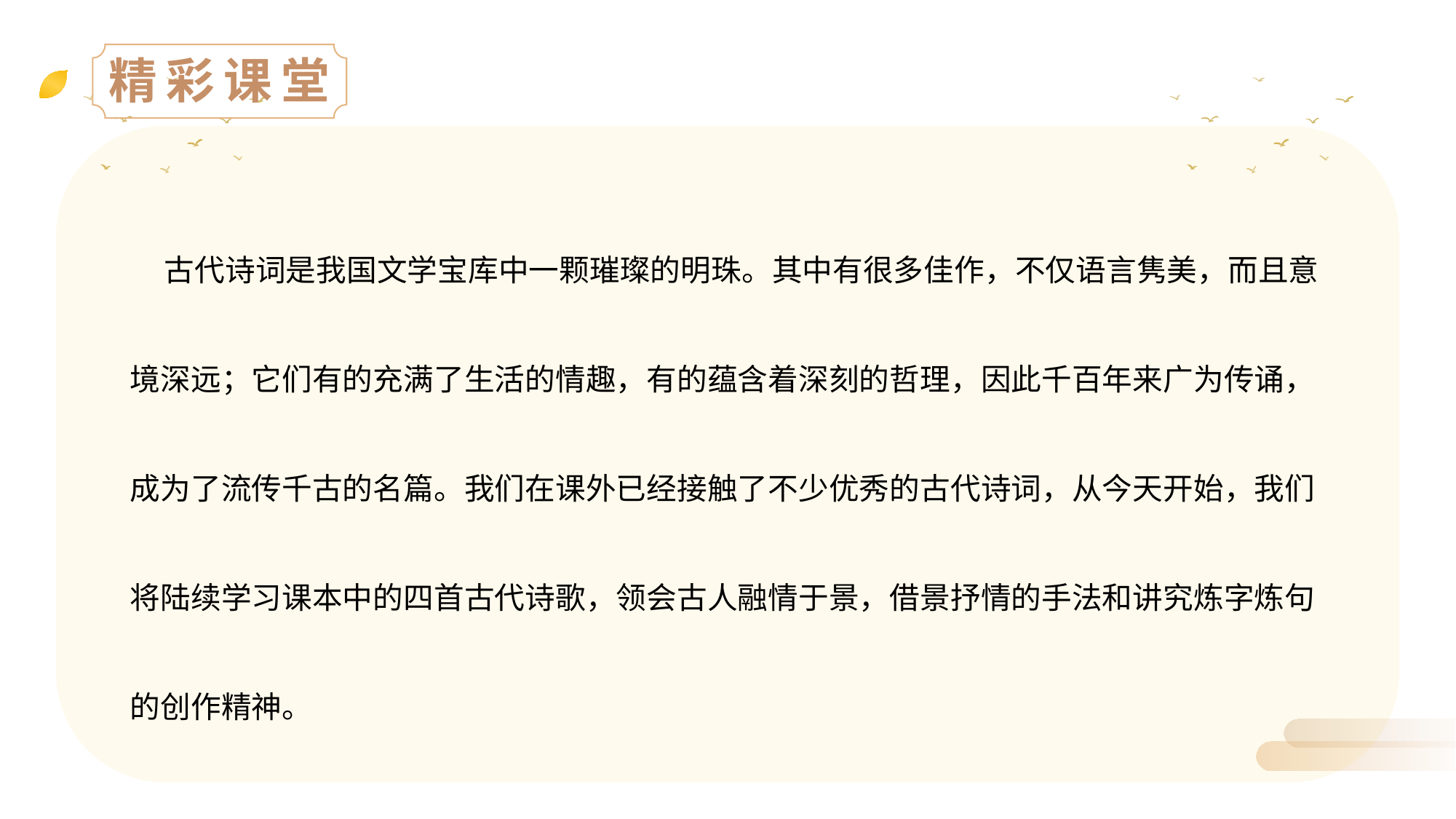

精彩课堂

    古代诗词是我国文学宝库中一颗璀璨的明珠。其中有很多佳作，不仅语言隽美，而且意境深远；它们有的充满了生活的情趣，有的蕴含着深刻的哲理，因此千百年来广为传诵，成为了流传千古的名篇。我们在课外已经接触了不少优秀的古代诗词，从今天开始，我们将陆续学习课本中的四首古代诗歌，领会古人融情于景，借景抒情的手法和讲究炼字炼句的创作精神。